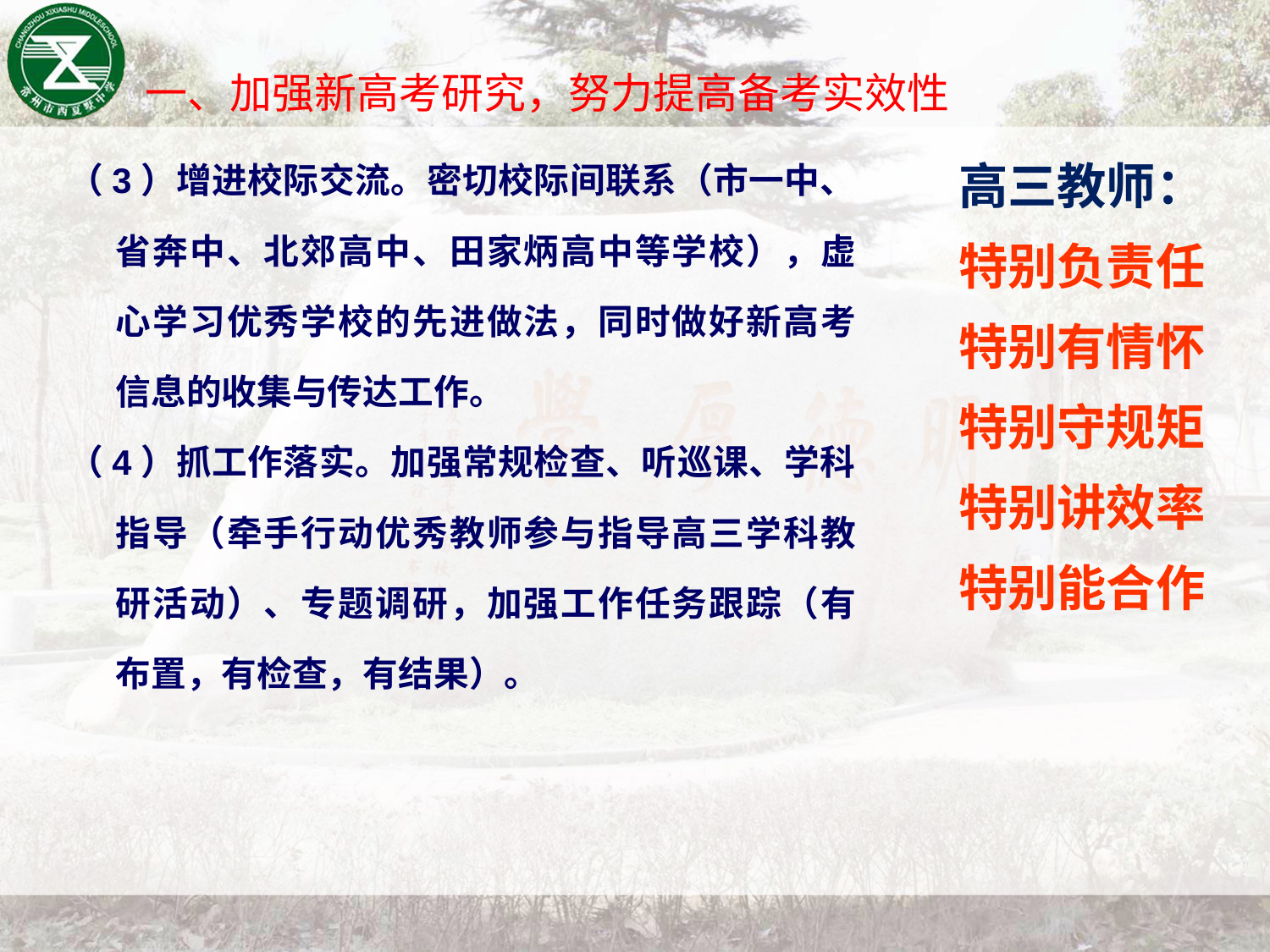

一、加强新高考研究，努力提高备考实效性
（3）增进校际交流。密切校际间联系（市一中、省奔中、北郊高中、田家炳高中等学校），虚心学习优秀学校的先进做法，同时做好新高考信息的收集与传达工作。
（4）抓工作落实。加强常规检查、听巡课、学科指导（牵手行动优秀教师参与指导高三学科教研活动）、专题调研，加强工作任务跟踪（有布置，有检查，有结果）。
 高三教师：
 特别负责任
 特别有情怀
 特别守规矩
 特别讲效率
 特别能合作